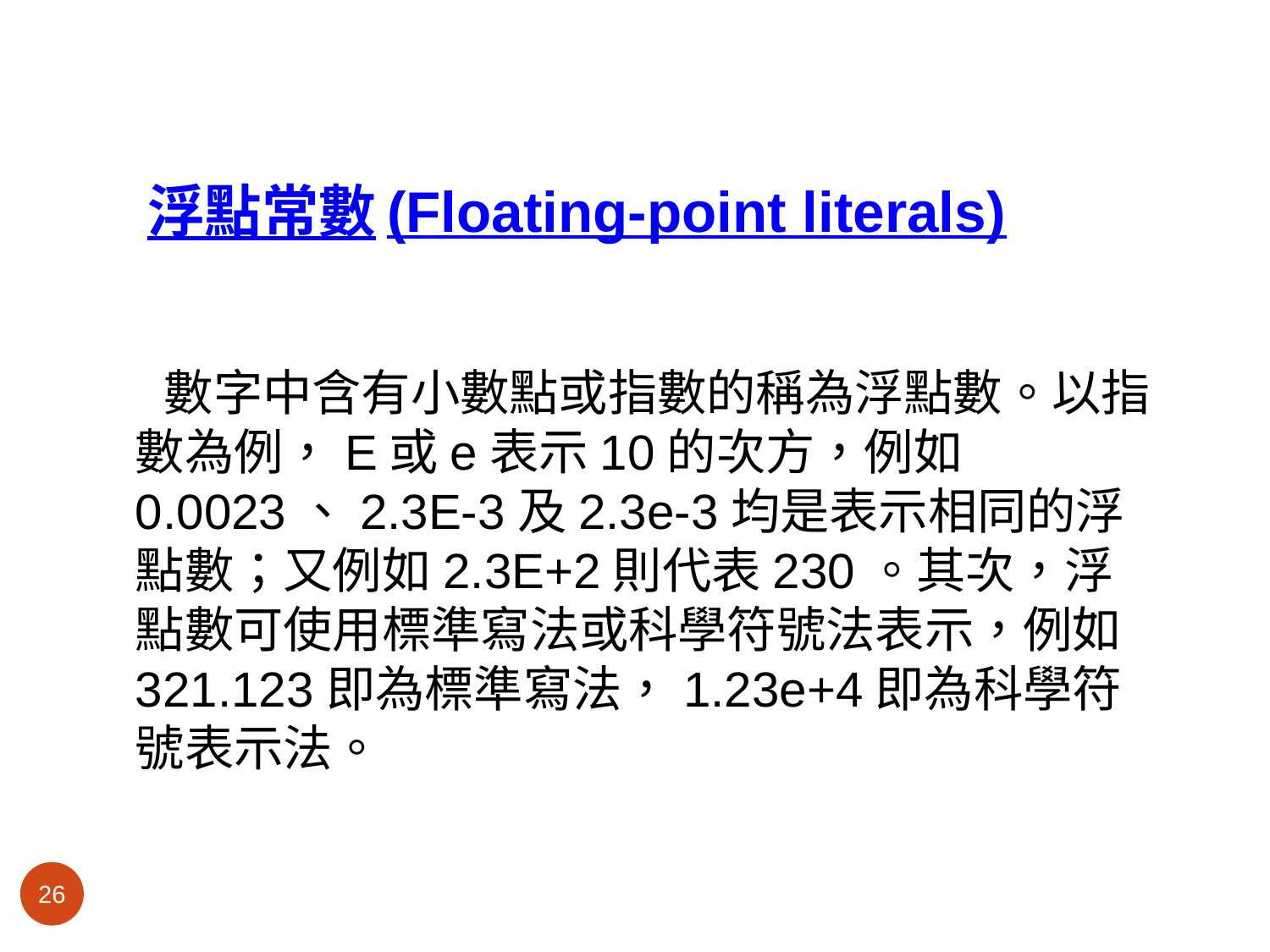

# 浮點常數(Floating-point literals)

     數字中含有小數點或指數的稱為浮點數。以指數為例，E或e表示10的次方，例如0.0023、2.3E-3及2.3e-3均是表示相同的浮點數；又例如2.3E+2則代表230。其次，浮點數可使用標準寫法或科學符號法表示，例如321.123即為標準寫法，1.23e+4即為科學符號表示法。

26